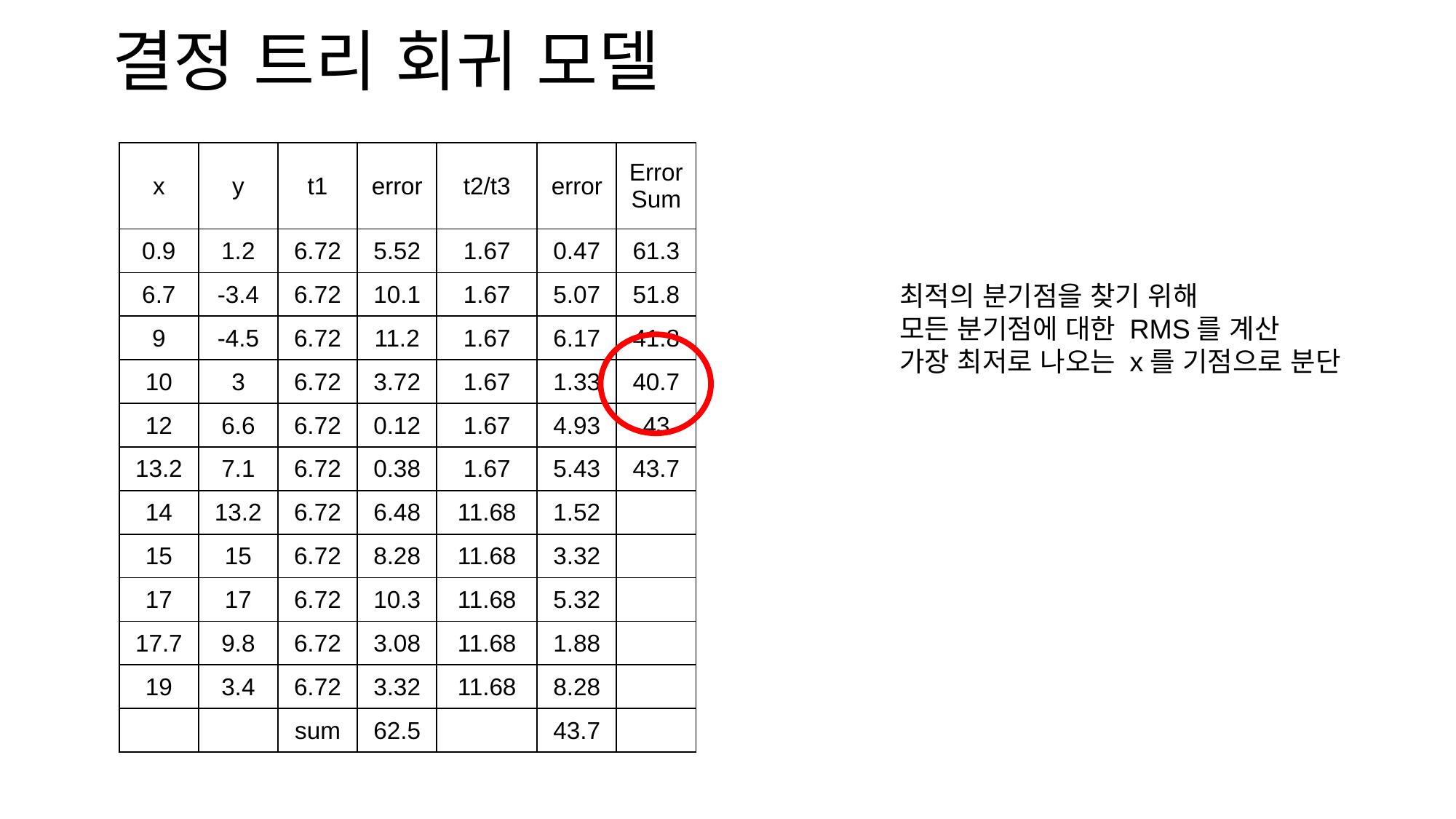

# 결정 트리 회귀 모델
| x | y | t1 | error | t2/t3 | error | Error Sum |
| --- | --- | --- | --- | --- | --- | --- |
| 0.9 | 1.2 | 6.72 | 5.52 | 1.67 | 0.47 | 61.3 |
| 6.7 | -3.4 | 6.72 | 10.1 | 1.67 | 5.07 | 51.8 |
| 9 | -4.5 | 6.72 | 11.2 | 1.67 | 6.17 | 41.8 |
| 10 | 3 | 6.72 | 3.72 | 1.67 | 1.33 | 40.7 |
| 12 | 6.6 | 6.72 | 0.12 | 1.67 | 4.93 | 43 |
| 13.2 | 7.1 | 6.72 | 0.38 | 1.67 | 5.43 | 43.7 |
| 14 | 13.2 | 6.72 | 6.48 | 11.68 | 1.52 |  |
| 15 | 15 | 6.72 | 8.28 | 11.68 | 3.32 |  |
| 17 | 17 | 6.72 | 10.3 | 11.68 | 5.32 |  |
| 17.7 | 9.8 | 6.72 | 3.08 | 11.68 | 1.88 |  |
| 19 | 3.4 | 6.72 | 3.32 | 11.68 | 8.28 |  |
|  |  | sum | 62.5 |  | 43.7 |  |
최적의 분기점을 찾기 위해
모든 분기점에 대한 RMS를 계산
가장 최저로 나오는 x를 기점으로 분단